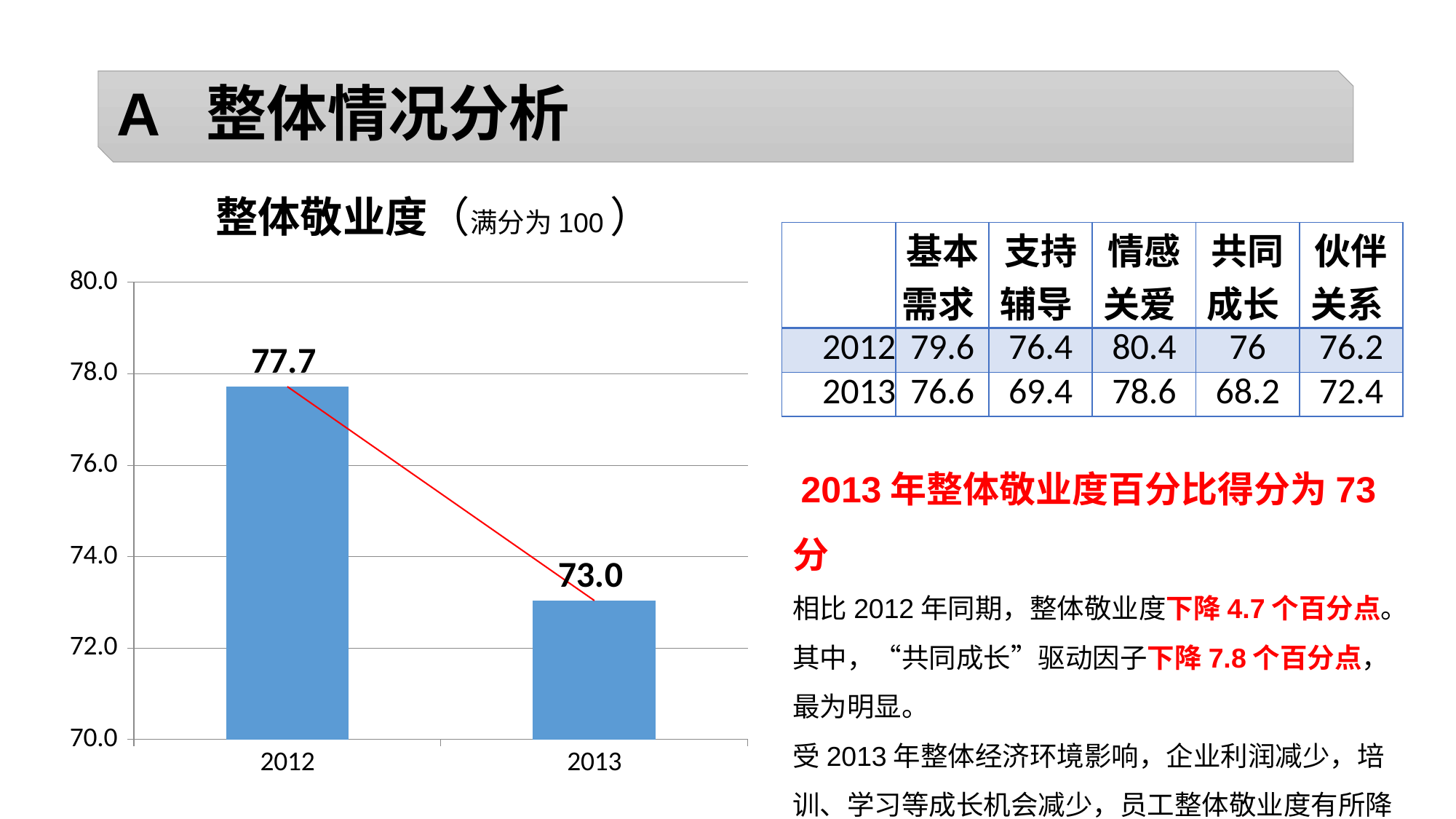

#
A  整体情况分析
          整体敬业度（满分为100）

|  | 基本需求 | 支持辅导 | 情感关爱 | 共同成长 | 伙伴关系 |
| --- | --- | --- | --- | --- | --- |
| 2012 | 79.6 | 76.4 | 80.4 | 76 | 76.2 |
| 2013 | 76.6 | 69.4 | 78.6 | 68.2 | 72.4 |

### Chart

| Category |  |
|---|---|
| 2012 | 77.72 |
| 2013 | 73.04 |
 2013年整体敬业度百分比得分为73分
相比2012年同期，整体敬业度下降4.7个百分点。其中，“共同成长”驱动因子下降7.8个百分点，最为明显。
受2013年整体经济环境影响，企业利润减少，培训、学习等成长机会减少，员工整体敬业度有所降低。